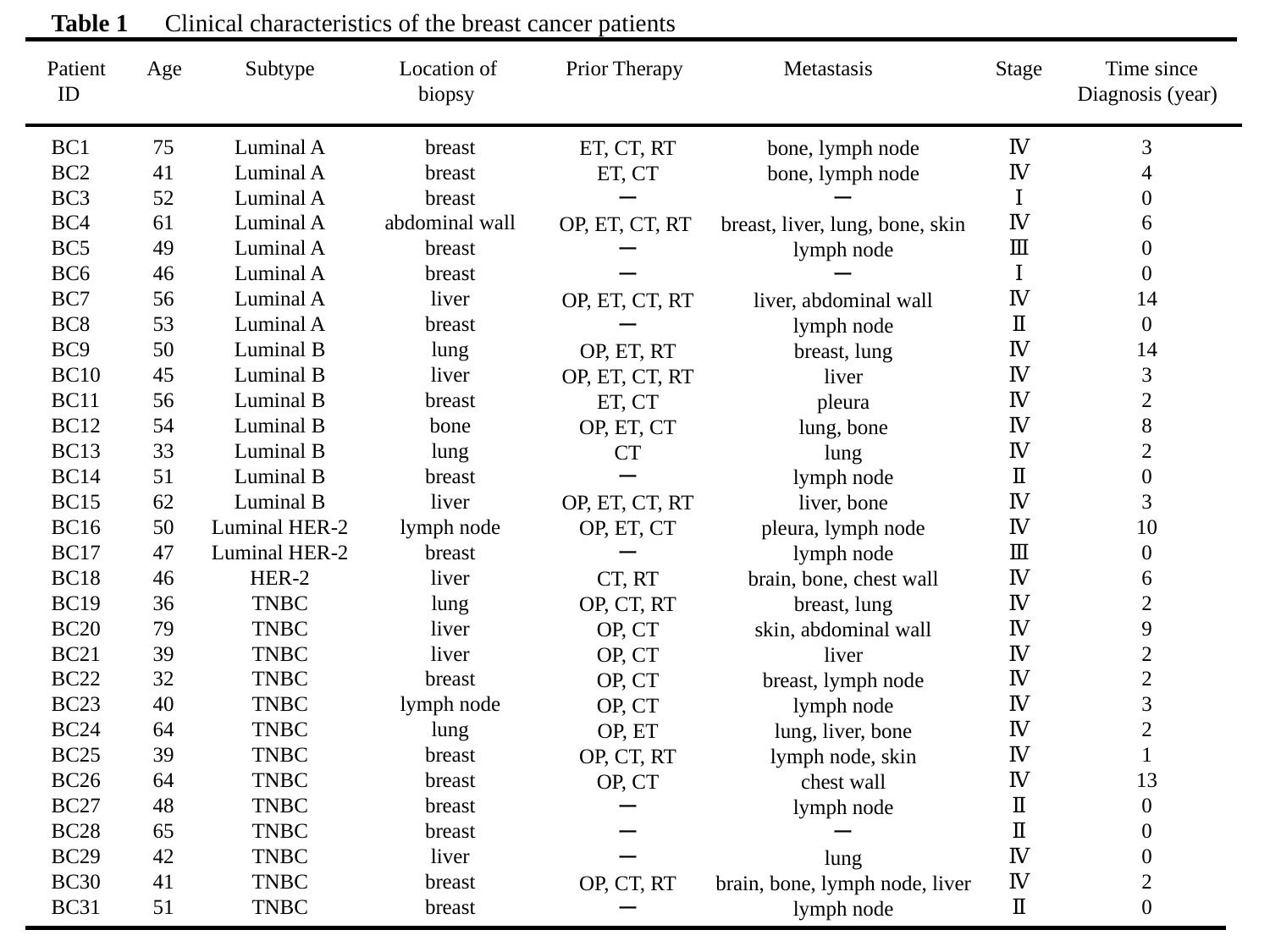

Table 1　Clinical characteristics of the breast cancer patients
Patient        Age            Subtype                Location of             Prior Therapy                   Metastasis                       Stage            Time since
  ID                                                                biopsy                                                                                                                  Diagnosis (year)
Ⅳ
Ⅳ
Ⅰ
Ⅳ
Ⅲ
Ⅰ
Ⅳ
Ⅱ
Ⅳ
Ⅳ
Ⅳ
Ⅳ
Ⅳ
Ⅱ
Ⅳ
Ⅳ
Ⅲ
Ⅳ
Ⅳ
Ⅳ
Ⅳ
Ⅳ
Ⅳ
Ⅳ
Ⅳ
Ⅳ
Ⅱ
Ⅱ
Ⅳ
Ⅳ
Ⅱ
3
4
0
6
0
0
14
0
14
3
2
8
2
0
3
10
0
6
2
9
2
2
3
2
1
13
0
0
0
2
0
BC1
BC2
BC3
BC4
BC5
BC6
BC7
BC8
BC9
BC10
BC11
BC12
BC13
BC14
BC15
BC16
BC17
BC18
BC19
BC20
BC21
BC22
BC23
BC24
BC25
BC26
BC27
BC28
BC29
BC30
BC31
75
41
52
61
49
46
56
53
50
45
56
54
33
51
62
50
47
46
36
79
39
32
40
64
39
64
48
65
42
41
51
Luminal A
Luminal A
Luminal A
Luminal A
Luminal A
Luminal A
Luminal A
Luminal A
Luminal B
Luminal B
Luminal B
Luminal B
Luminal B
Luminal B
Luminal B
Luminal HER-2
Luminal HER-2
HER-2
TNBC
TNBC
TNBC
TNBC
TNBC
TNBC
TNBC
TNBC
TNBC
TNBC
TNBC
TNBC
TNBC
breast
breast
breast
abdominal wall
breast
breast
liver
breast
lung
liver
breast
bone
lung
breast
liver
lymph node
breast
liver
lung
liver
liver
breast
lymph node
lung
breast
breast
breast
breast
liver
breast
breast
bone, lymph node
bone, lymph node
ー
breast, liver, lung, bone, skin
lymph node
ー
liver, abdominal wall
lymph node
breast, lung
liver
pleura
lung, bone
lung
lymph node
liver, bone
pleura, lymph node
lymph node
brain, bone, chest wall
breast, lung
skin, abdominal wall
liver
breast, lymph node
lymph node
lung, liver, bone
lymph node, skin
chest wall
lymph node
ー
lung
brain, bone, lymph node, liver
lymph node

ET, CT, RT
ET, CT
ー
OP, ET, CT, RT
ー
ー
OP, ET, CT, RT
ー
OP, ET, RT
OP, ET, CT, RT
ET, CT
OP, ET, CT
CT
ー
OP, ET, CT, RT
OP, ET, CT
ー
CT, RT
OP, CT, RT
OP, CT
OP, CT
OP, CT
OP, CT
OP, ET
OP, CT, RT
OP, CT
ー
ー
ー
OP, CT, RT
ー